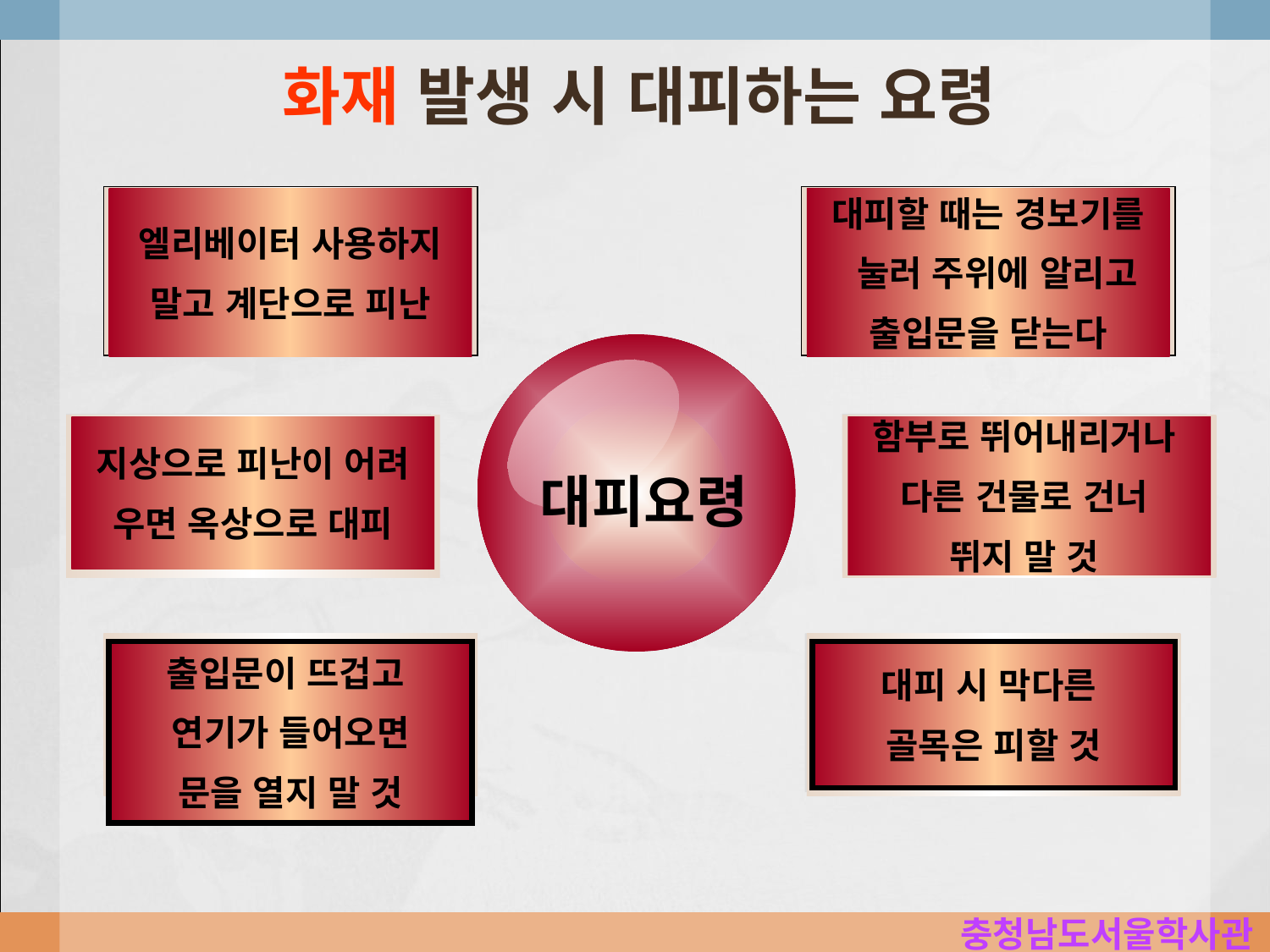

화재 발생 시 대피하는 요령

엘리베이터 사용하지
말고 계단으로 피난
대피할 때는 경보기를
 눌러 주위에 알리고
출입문을 닫는다

지상으로 피난이 어려
우면 옥상으로 대피
함부로 뛰어내리거나
다른 건물로 건너
뛰지 말 것
대피요령

출입문이 뜨겁고
연기가 들어오면
문을 열지 말 것
대피 시 막다른
골목은 피할 것
충청남도서울학사관